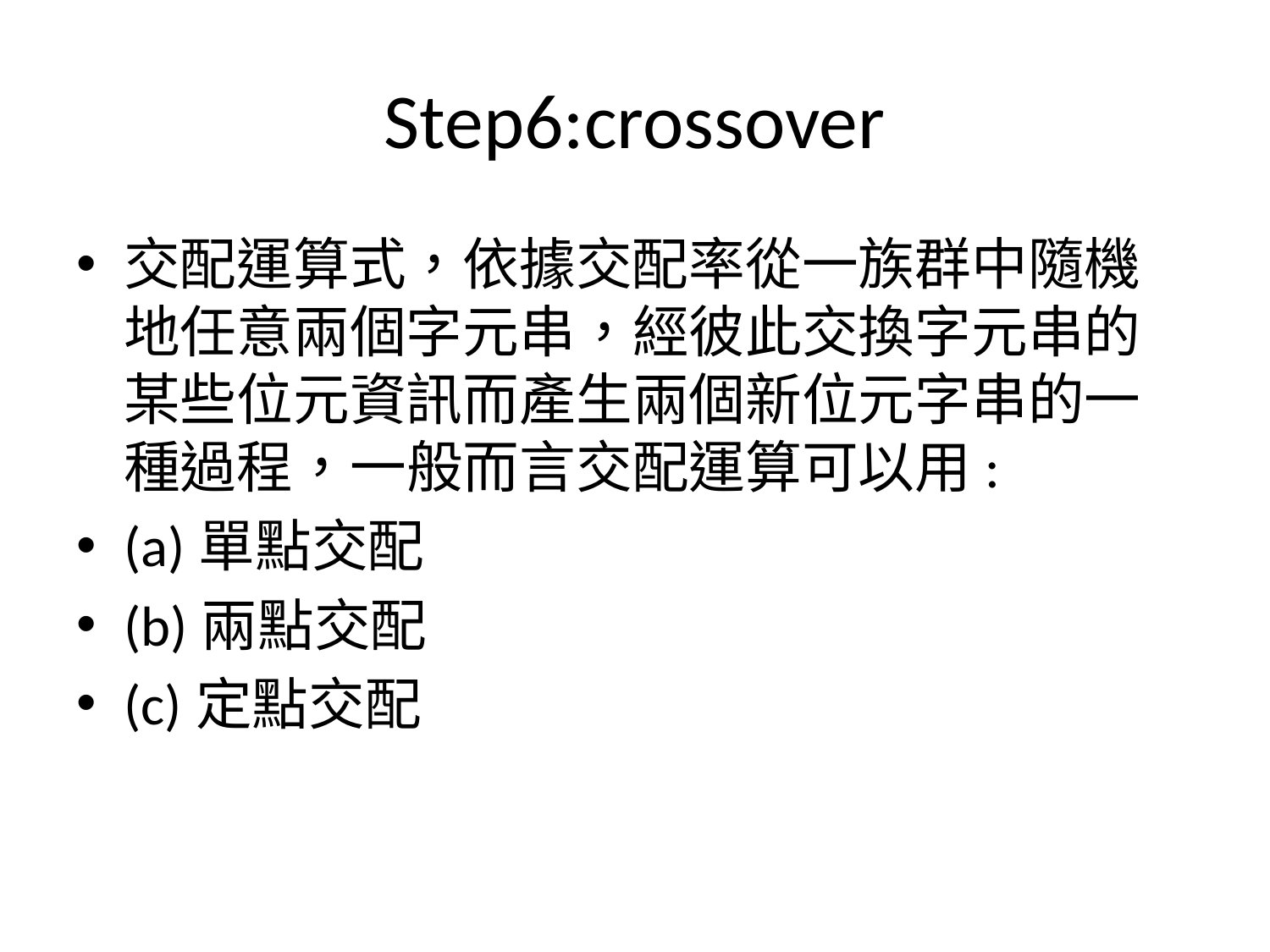

# Step6:crossover
交配運算式，依據交配率從一族群中隨機地任意兩個字元串，經彼此交換字元串的某些位元資訊而產生兩個新位元字串的一種過程，一般而言交配運算可以用:
(a)單點交配
(b)兩點交配
(c)定點交配